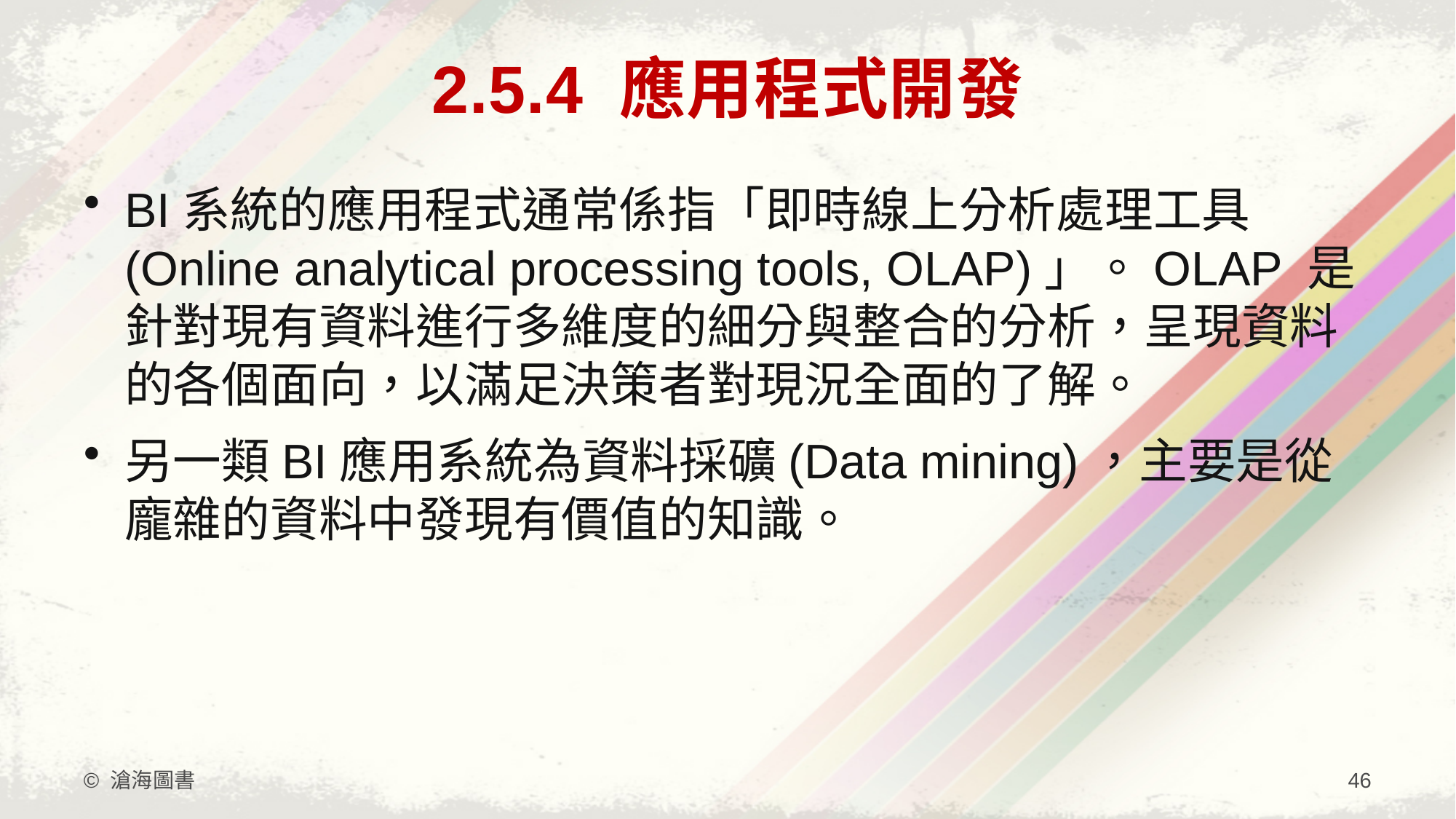

# 2.5.4 應用程式開發
BI系統的應用程式通常係指「即時線上分析處理工具(Online analytical processing tools, OLAP)」。OLAP 是針對現有資料進行多維度的細分與整合的分析，呈現資料的各個面向，以滿足決策者對現況全面的了解。
另一類BI應用系統為資料採礦(Data mining)，主要是從龐雜的資料中發現有價值的知識。
© 滄海圖書

46